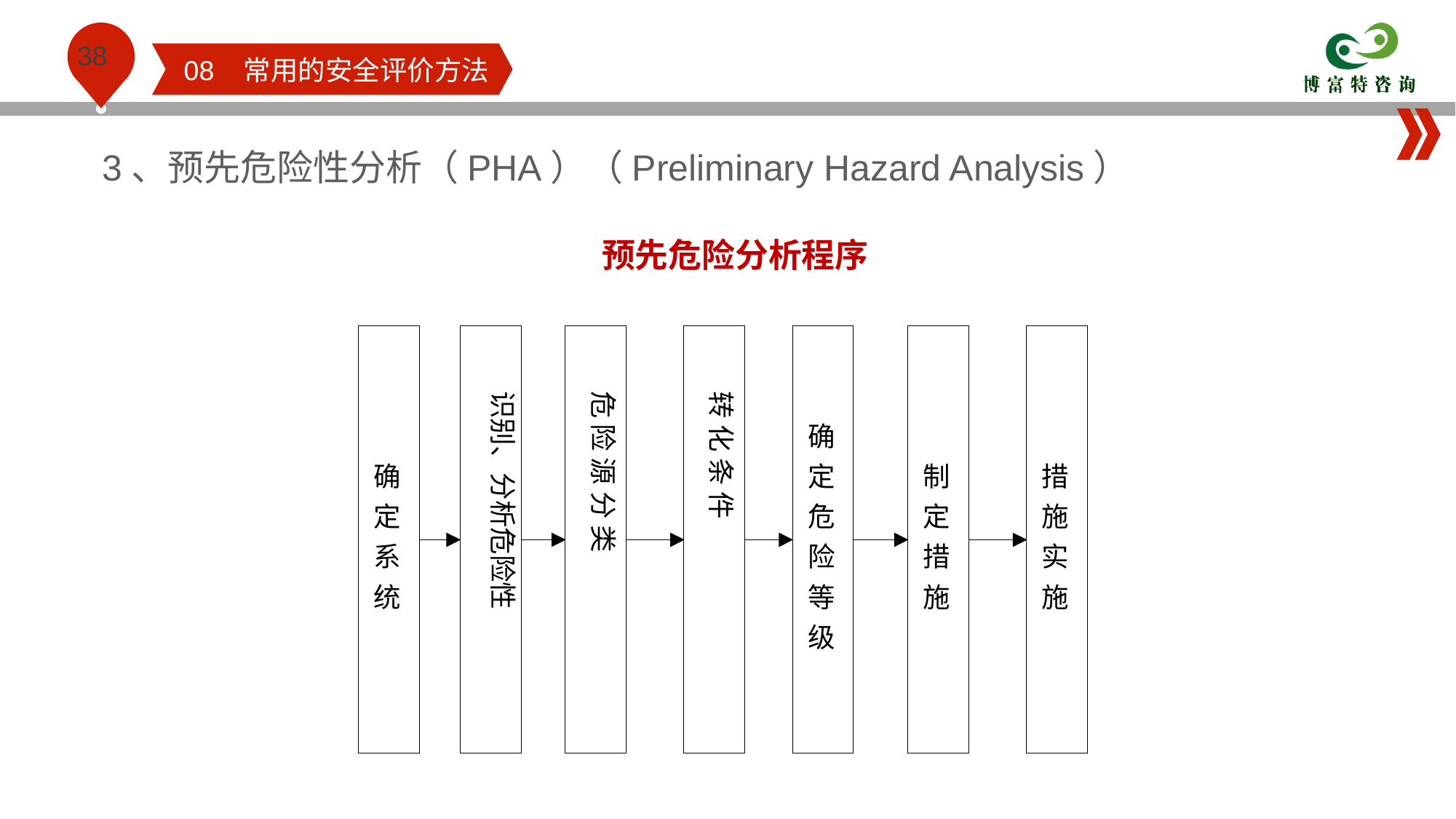

08   常用的安全评价方法
3、预先危险性分析（PHA）（Preliminary Hazard Analysis）
预先危险分析程序

识别、分析危险性
危 险 源 分 类
转 化 条 件
确
确
定
制
措
定
危
定
施

系

险

措

实
统
等
施
施
级